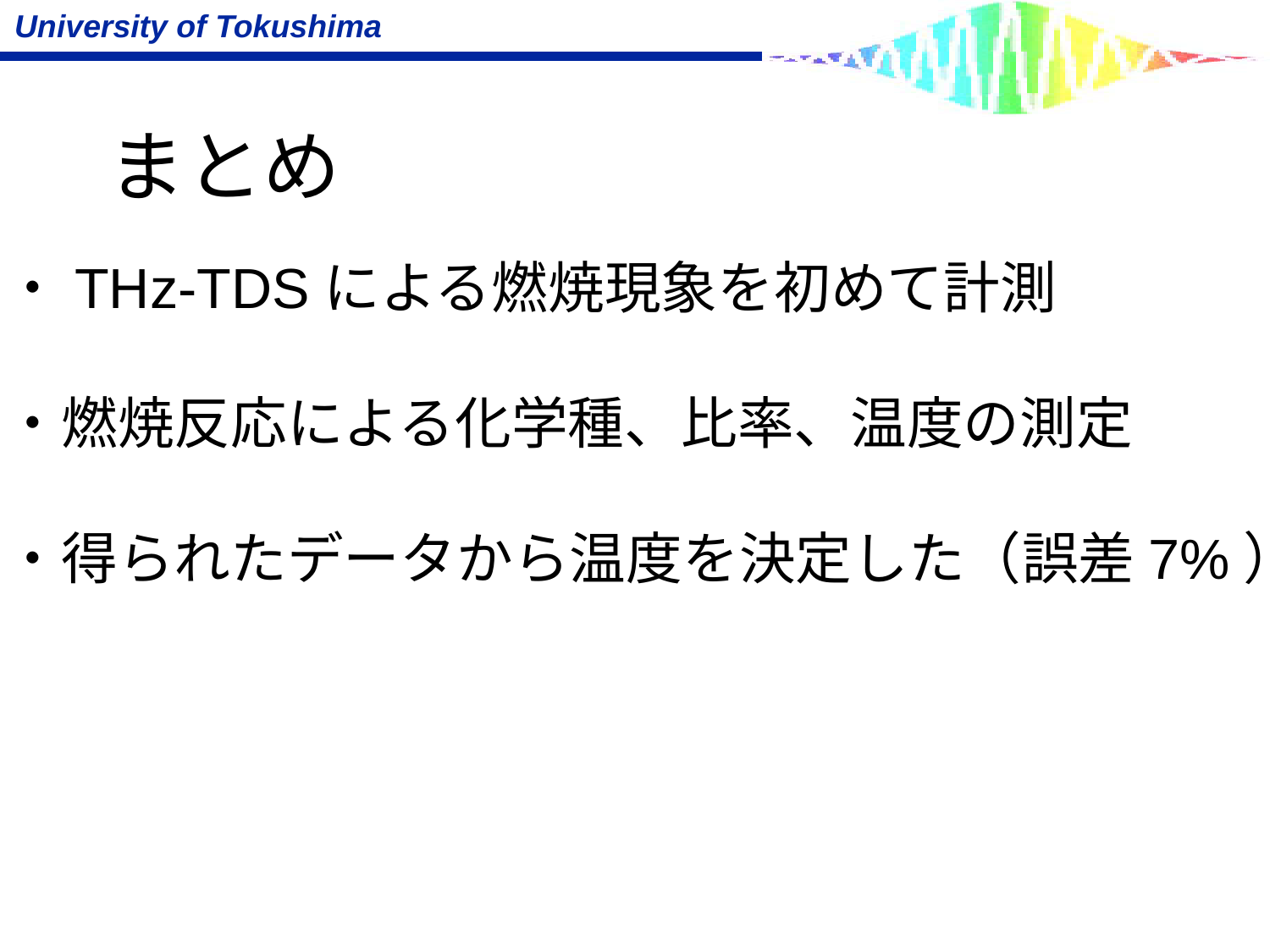

# まとめ
・THz-TDSによる燃焼現象を初めて計測

・燃焼反応による化学種、比率、温度の測定

・得られたデータから温度を決定した（誤差7%）